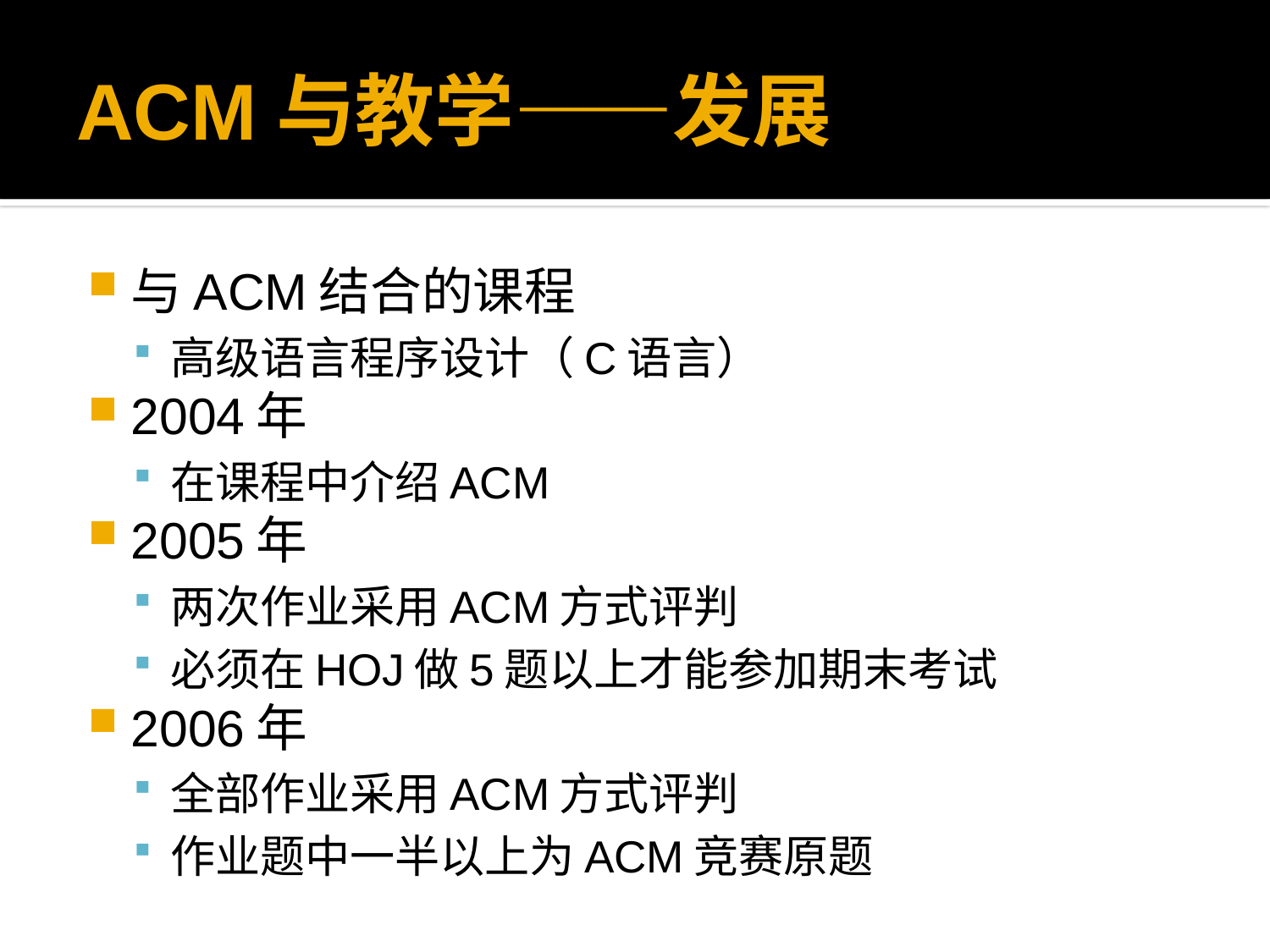

# ACM与教学——发展
与ACM结合的课程
高级语言程序设计（C语言）
2004年
在课程中介绍ACM
2005年
两次作业采用ACM方式评判
必须在HOJ做5题以上才能参加期末考试
2006年
全部作业采用ACM方式评判
作业题中一半以上为ACM竞赛原题